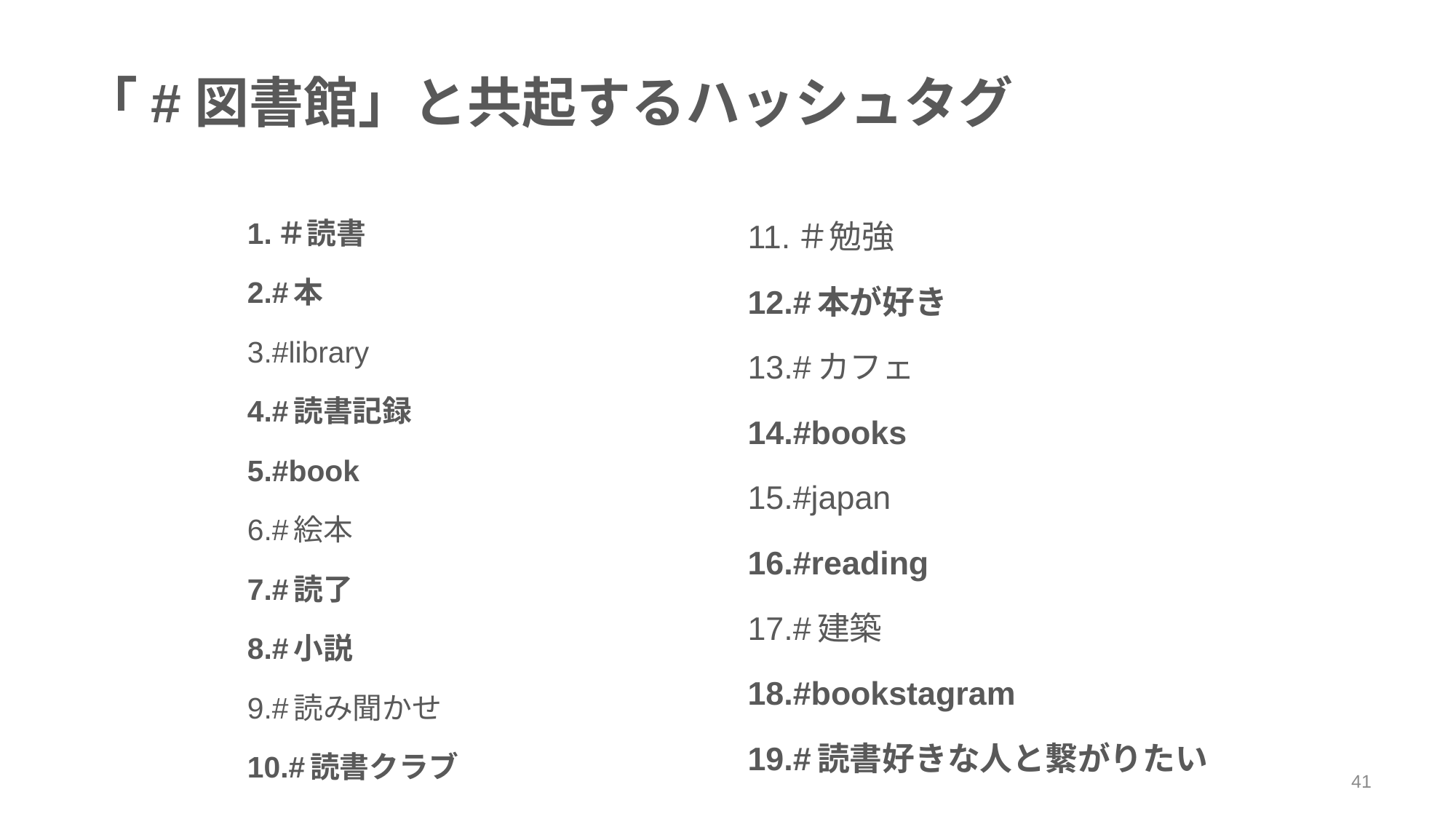

# 「#図書館」と共起するハッシュタグ
1.＃読書
2.#本
3.#library
4.#読書記録
5.#book
6.#絵本
7.#読了
8.#小説
9.#読み聞かせ
10.#読書クラブ

11.＃勉強
12.#本が好き
13.#カフェ
14.#books
15.#japan
16.#reading
17.#建築
18.#bookstagram
19.#読書好きな人と繋がりたい

41